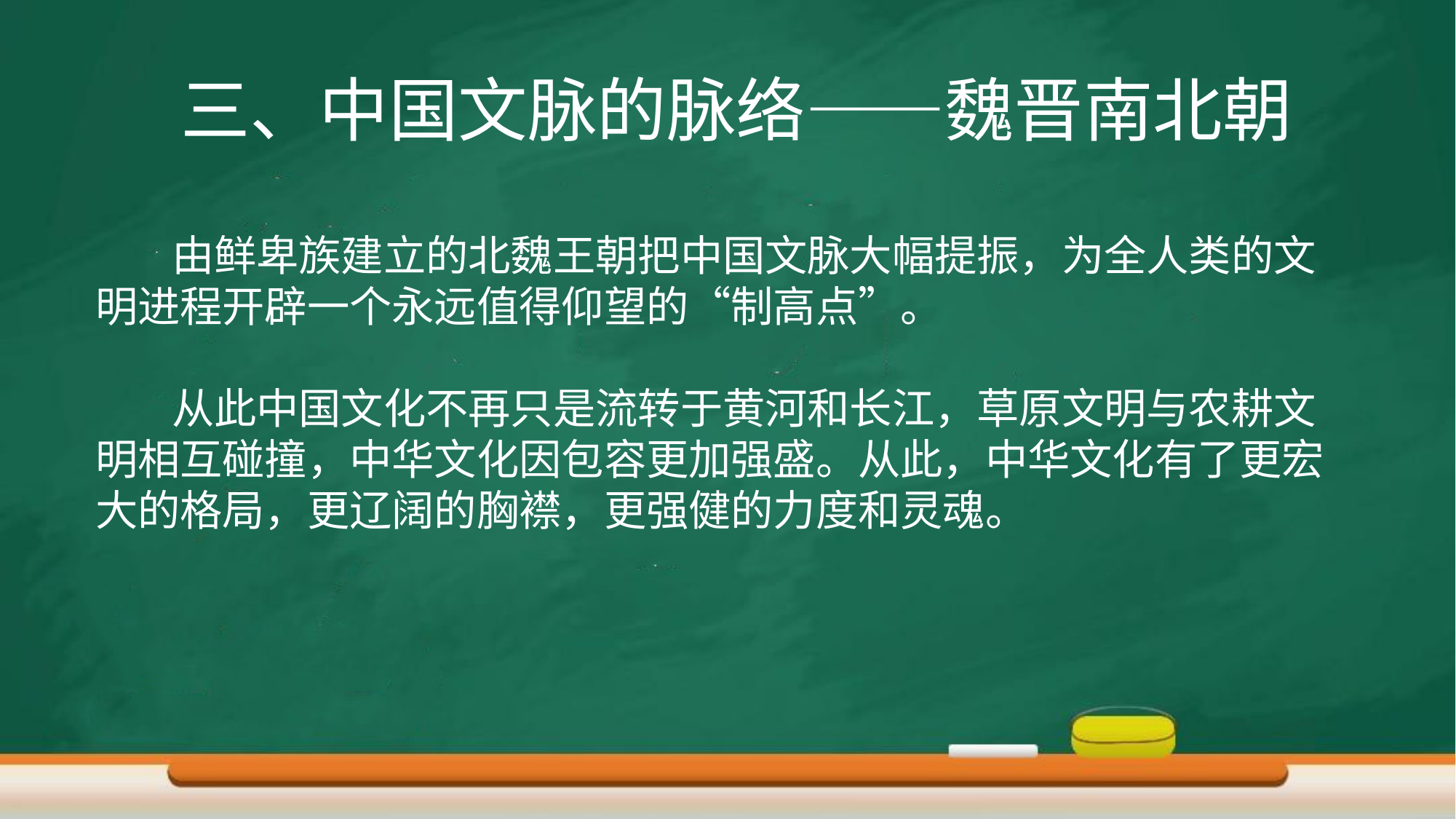

# 三、中国文脉的脉络——魏晋南北朝

       由鲜卑族建立的北魏王朝把中国文脉大幅提振，为全人类的文明进程开辟一个永远值得仰望的“制高点”。

       从此中国文化不再只是流转于黄河和长江，草原文明与农耕文明相互碰撞，中华文化因包容更加强盛。从此，中华文化有了更宏大的格局，更辽阔的胸襟，更强健的力度和灵魂。